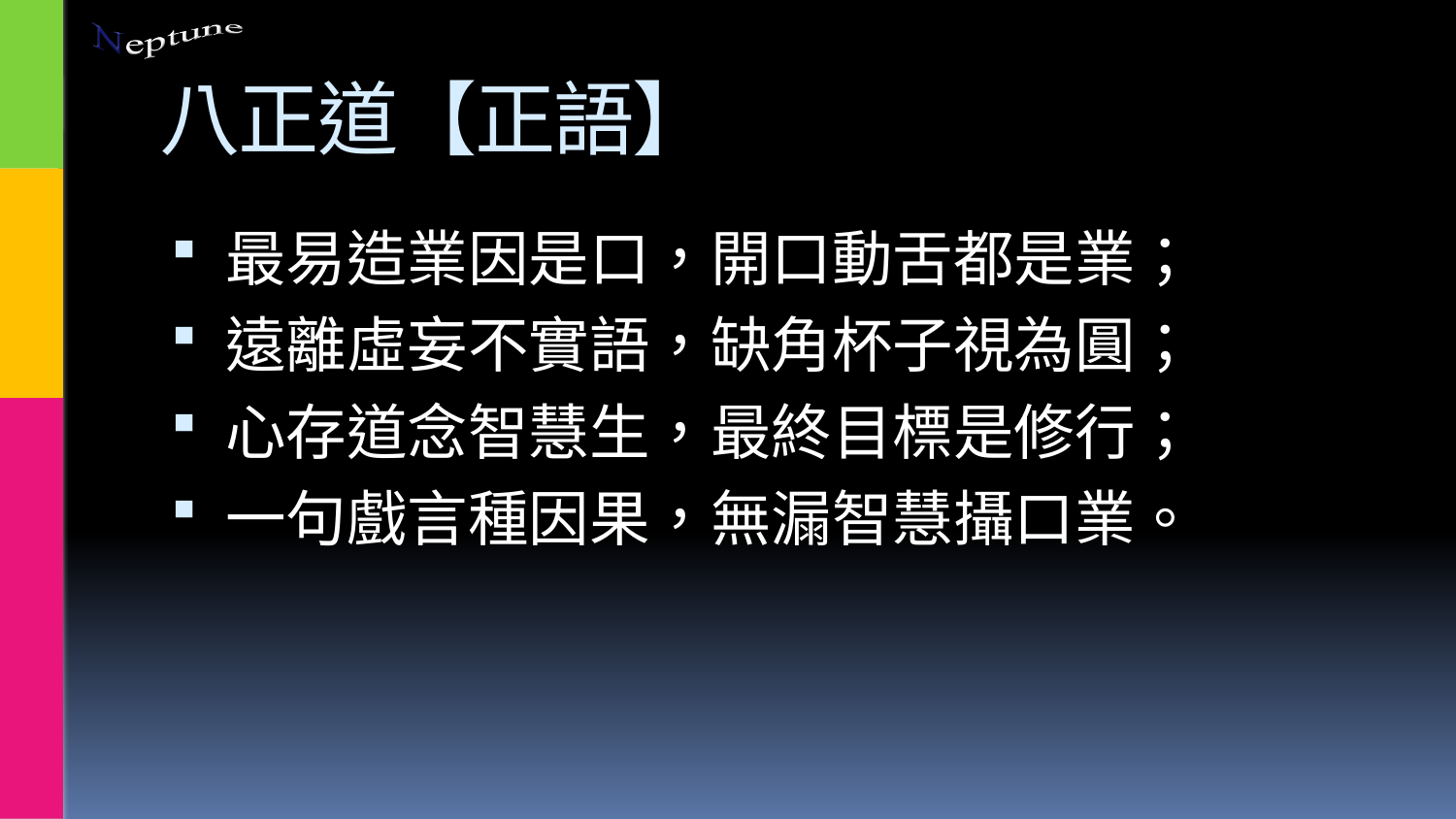

# 八正道【正語】
最易造業因是口，開口動舌都是業；
遠離虛妄不實語，缺角杯子視為圓；
心存道念智慧生，最終目標是修行；
一句戲言種因果，無漏智慧攝口業。